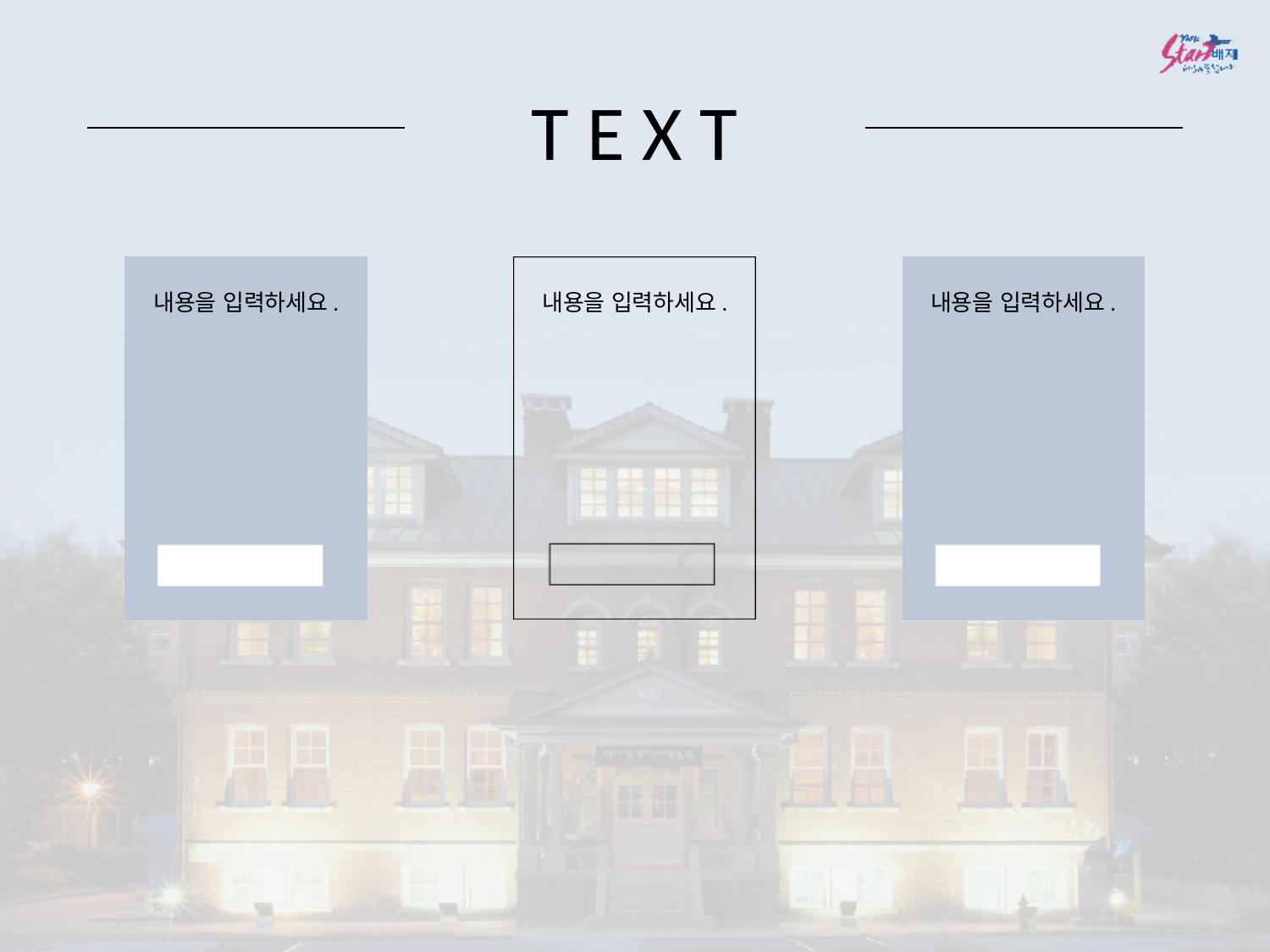

T E X T
내용을 입력하세요.
내용을 입력하세요.
내용을 입력하세요.